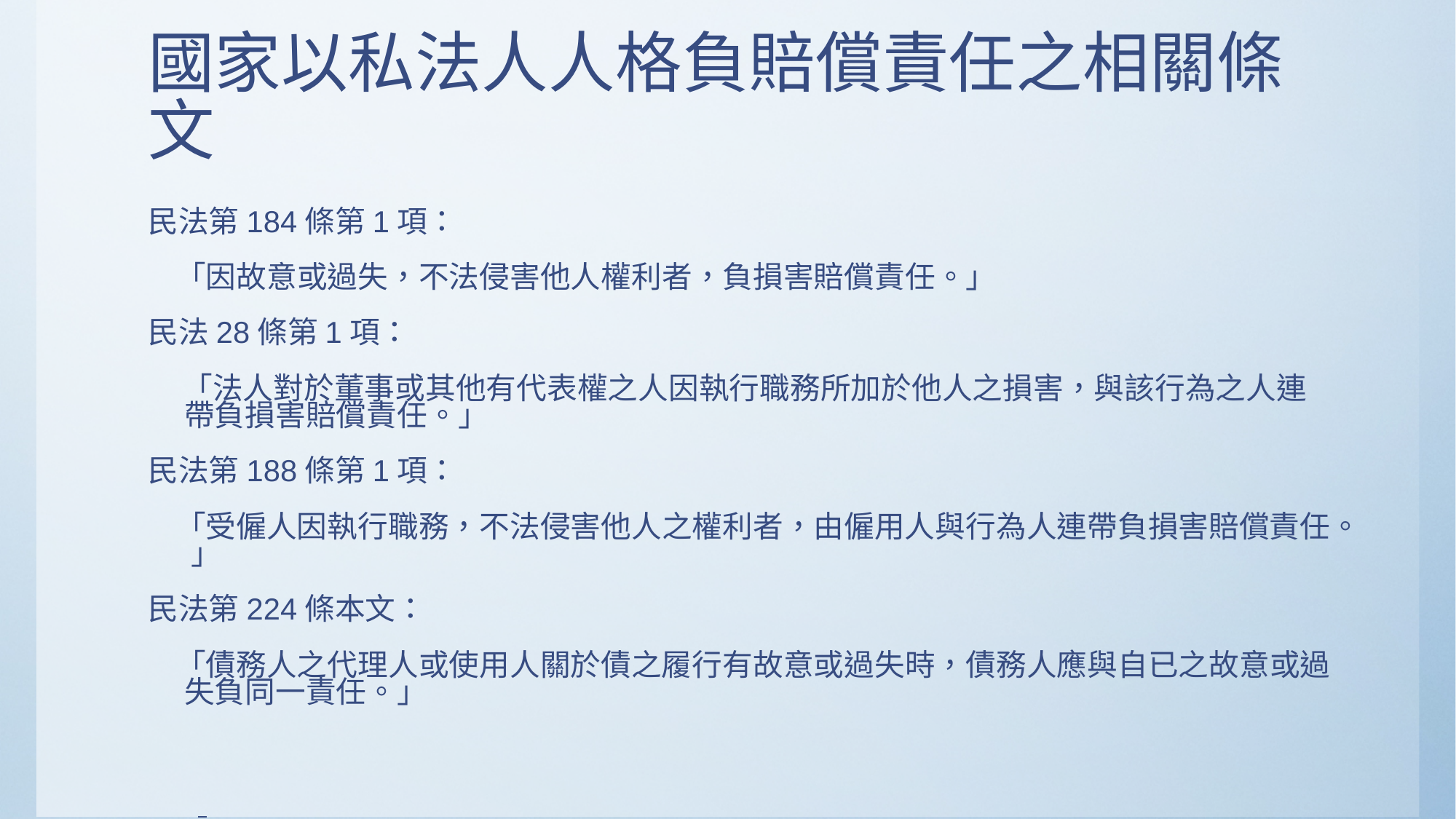

國家以私法人人格負賠償責任之相關條文
民法第184條第1項：
   「因故意或過失，不法侵害他人權利者，負損害賠償責任。」
民法28條第1項：
    「法人對於董事或其他有代表權之人因執行職務所加於他人之損害，與該行為之人連帶負損害賠償責任。」
民法第188條第1項：
   「受僱人因執行職務，不法侵害他人之權利者，由僱用人與行為人連帶負損害賠償責任。 」
民法第224條本文：
   「債務人之代理人或使用人關於債之履行有故意或過失時，債務人應與自已之故意或過失負同一責任。」